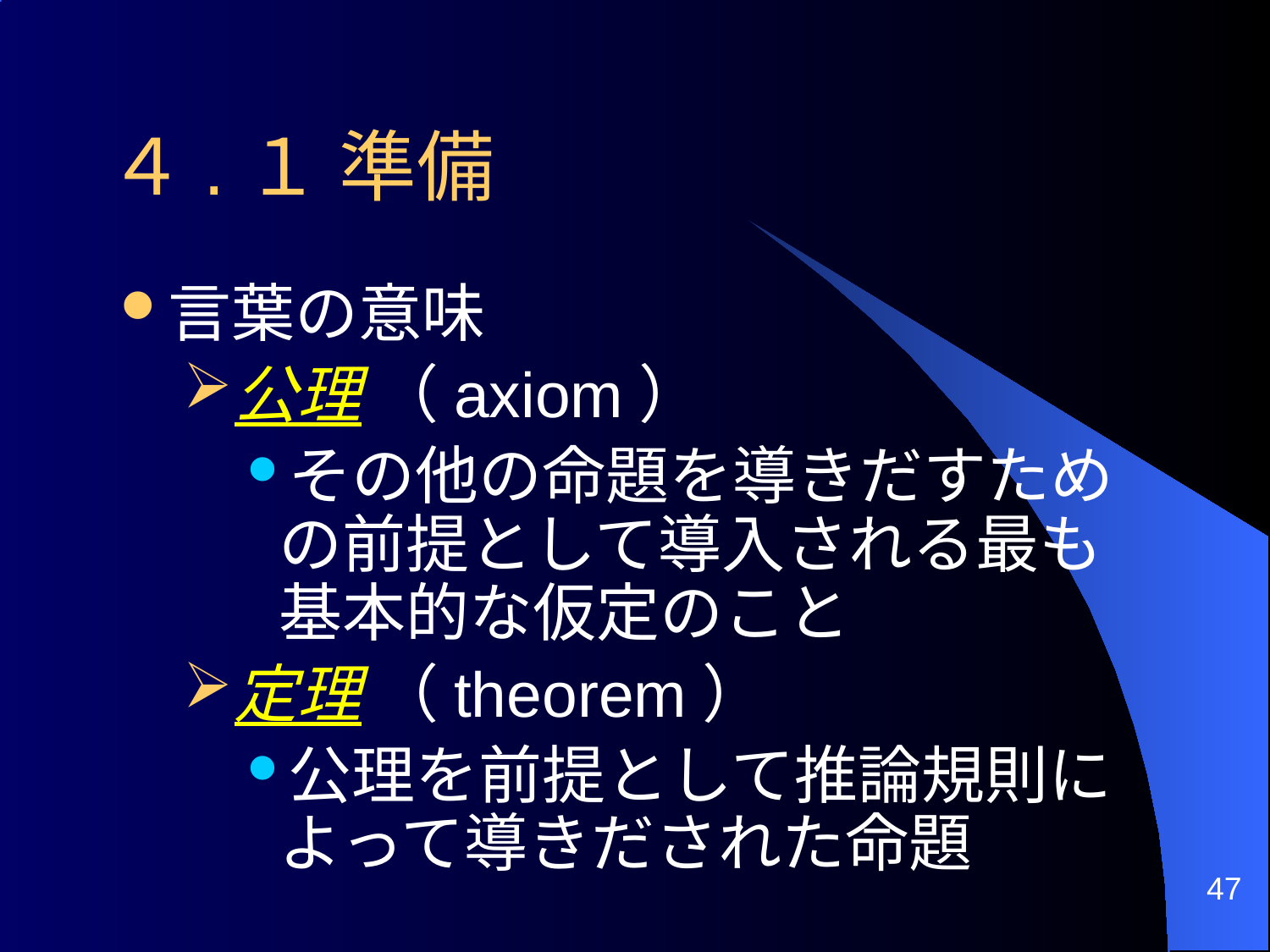

# ４.１ 準備
言葉の意味
公理 （axiom）
その他の命題を導きだすための前提として導入される最も基本的な仮定のこと
定理 （theorem）
公理を前提として推論規則によって導きだされた命題
47